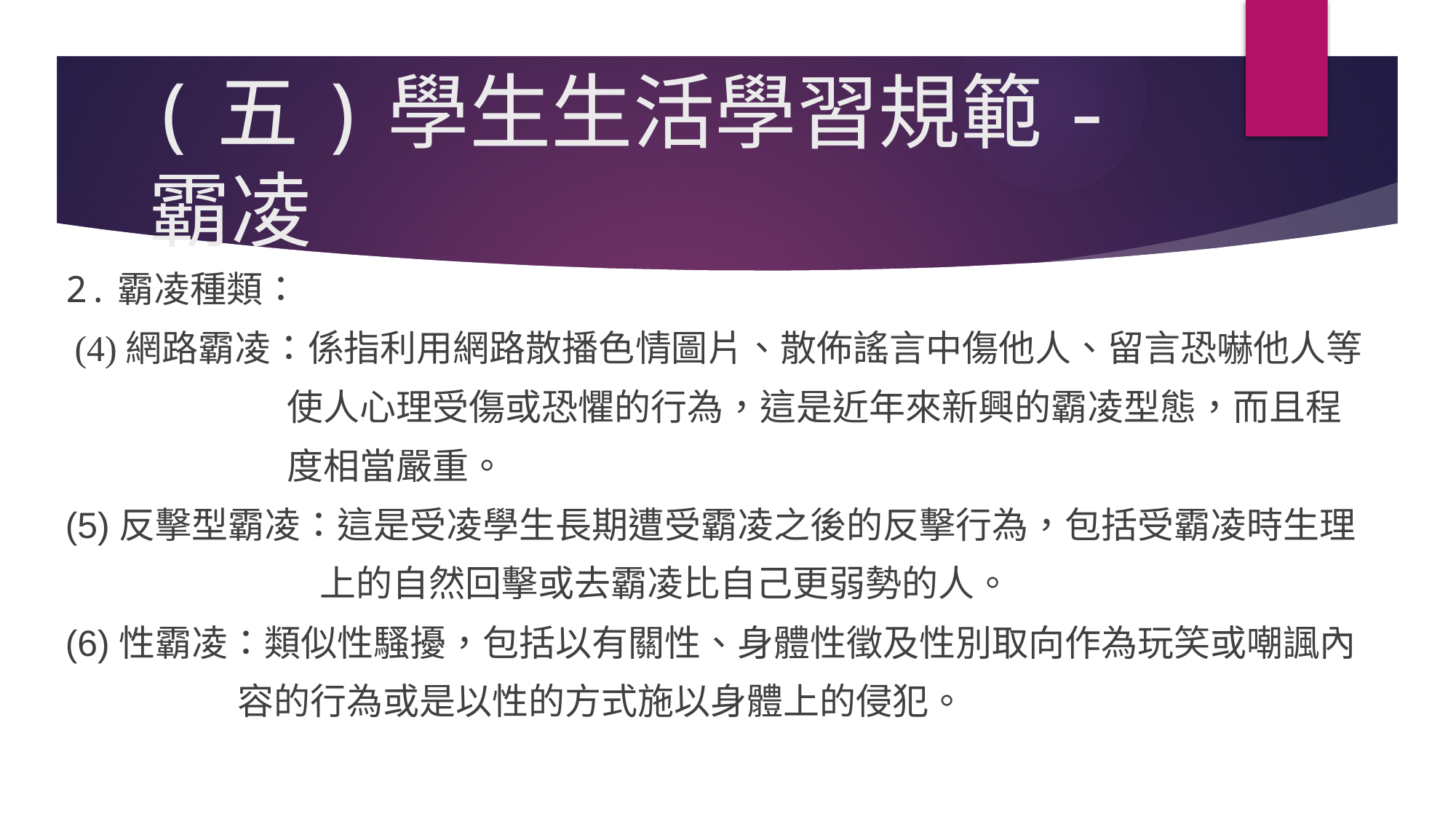

# (五)學生生活學習規範-霸凌
2.霸凌種類：
 (4)網路霸凌：係指利用網路散播色情圖片、散佈謠言中傷他人、留言恐嚇他人等
                          使人心理受傷或恐懼的行為，這是近年來新興的霸凌型態，而且程
                          度相當嚴重。
(5)反擊型霸凌：這是受凌學生長期遭受霸凌之後的反擊行為，包括受霸凌時生理
                              上的自然回擊或去霸凌比自己更弱勢的人。
(6)性霸凌：類似性騷擾，包括以有關性、身體性徵及性別取向作為玩笑或嘲諷內
                    容的行為或是以性的方式施以身體上的侵犯。